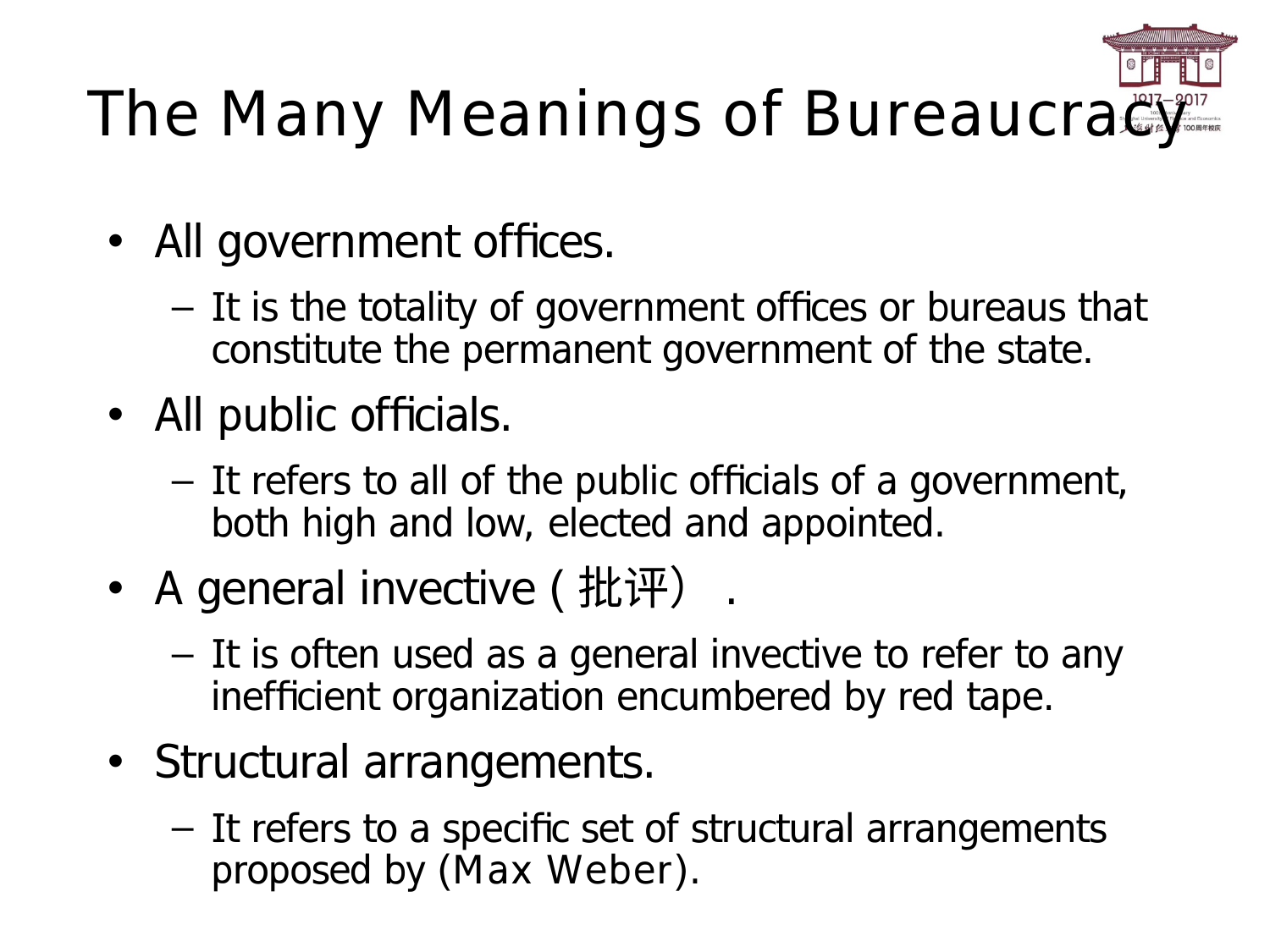

# The Many Meanings of Bureaucracy
All government offices.
It is the totality of government offices or bureaus that constitute the permanent government of the state.
All public officials.
It refers to all of the public officials of a government, both high and low, elected and appointed.
A general invective (批评）.
It is often used as a general invective to refer to any inefficient organization encumbered by red tape.
Structural arrangements.
It refers to a specific set of structural arrangements proposed by (Max Weber).